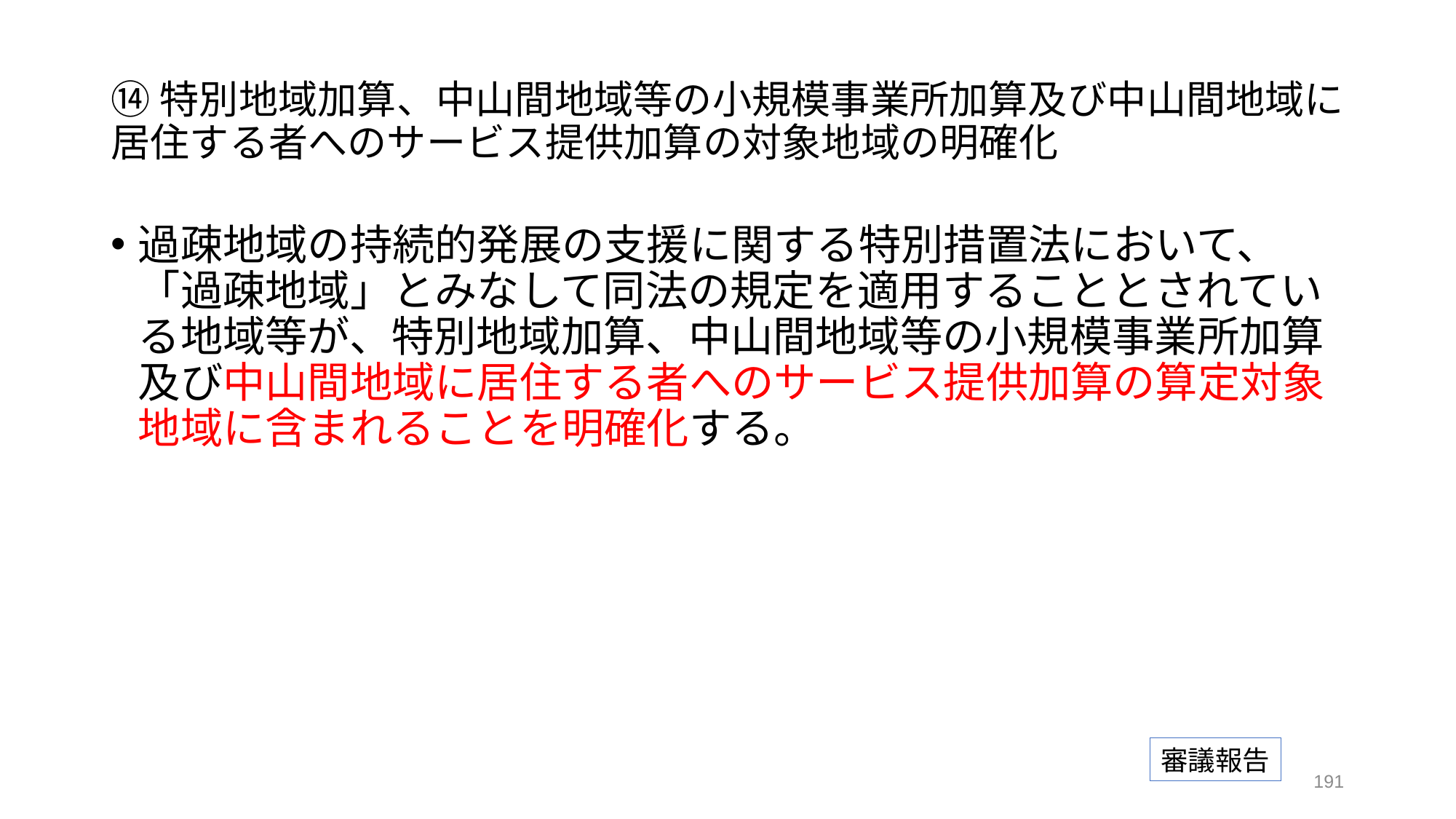

# ⑭特別地域加算、中山間地域等の小規模事業所加算及び中山間地域に居住する者へのサービス提供加算の対象地域の明確化
過疎地域の持続的発展の支援に関する特別措置法において、「過疎地域」とみなして同法の規定を適用することとされている地域等が、特別地域加算、中山間地域等の小規模事業所加算及び中山間地域に居住する者へのサービス提供加算の算定対象地域に含まれることを明確化する。
審議報告
191